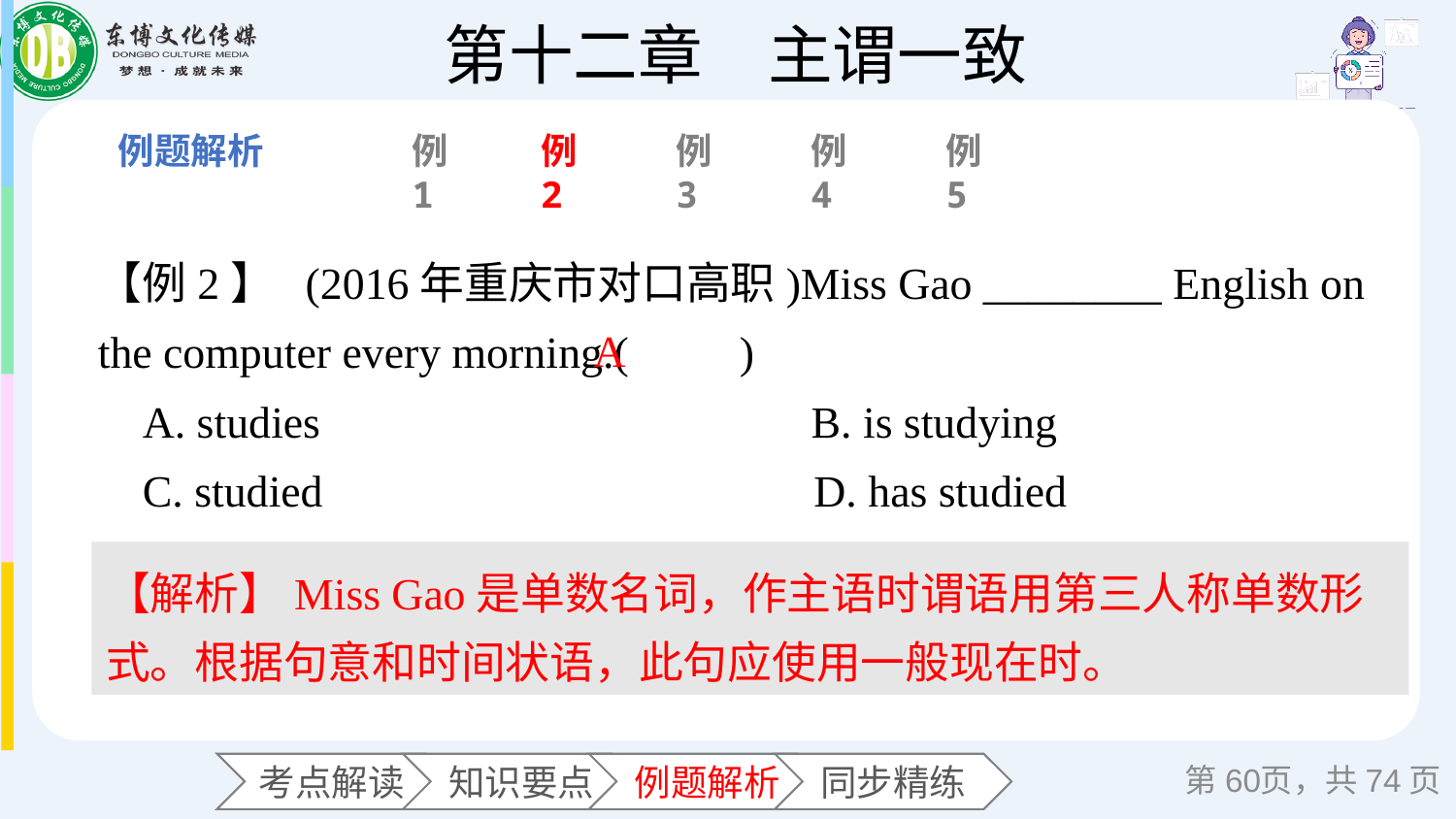

例1
例2
例3
例4
例5
【例2】  (2016年重庆市对口高职)Miss Gao ________ English on the computer every morning.(　　)
    A. studies                                            B. is studying
    C. studied                                            D. has studied
A
【解析】Miss Gao是单数名词，作主语时谓语用第三人称单数形式。根据句意和时间状语，此句应使用一般现在时。
第60页，共74页